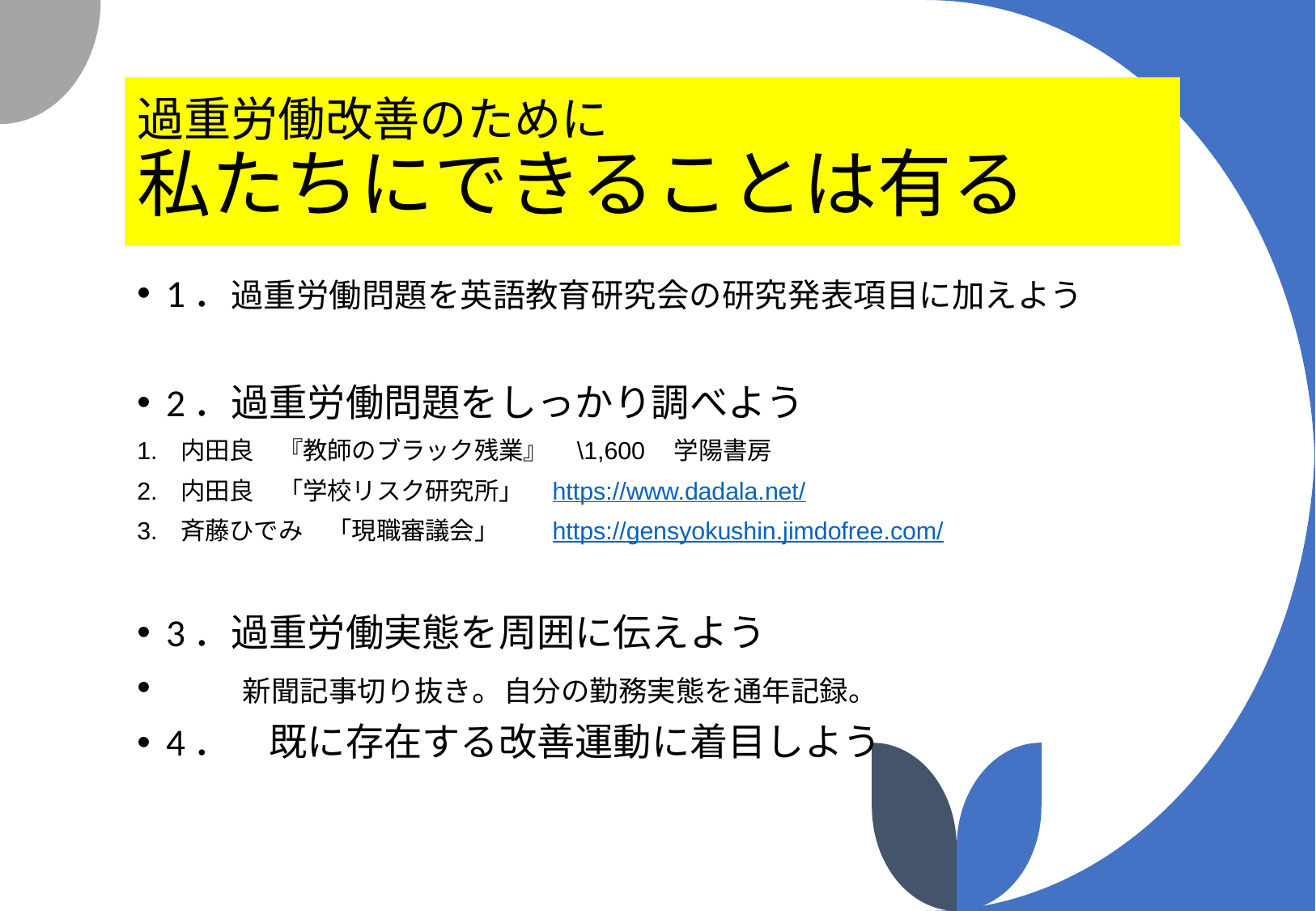

# 過重労働改善のために 私たちにできることは有る
1．過重労働問題を英語教育研究会の研究発表項目に加えよう

2．過重労働問題をしっかり調べよう
内田良　『教師のブラック残業』　\1,600　学陽書房
内田良　「学校リスク研究所」　https://www.dadala.net/
斉藤ひでみ　「現職審議会」　　https://gensyokushin.jimdofree.com/

3．過重労働実態を周囲に伝えよう
　　新聞記事切り抜き。自分の勤務実態を通年記録。
4．　既に存在する改善運動に着目しよう